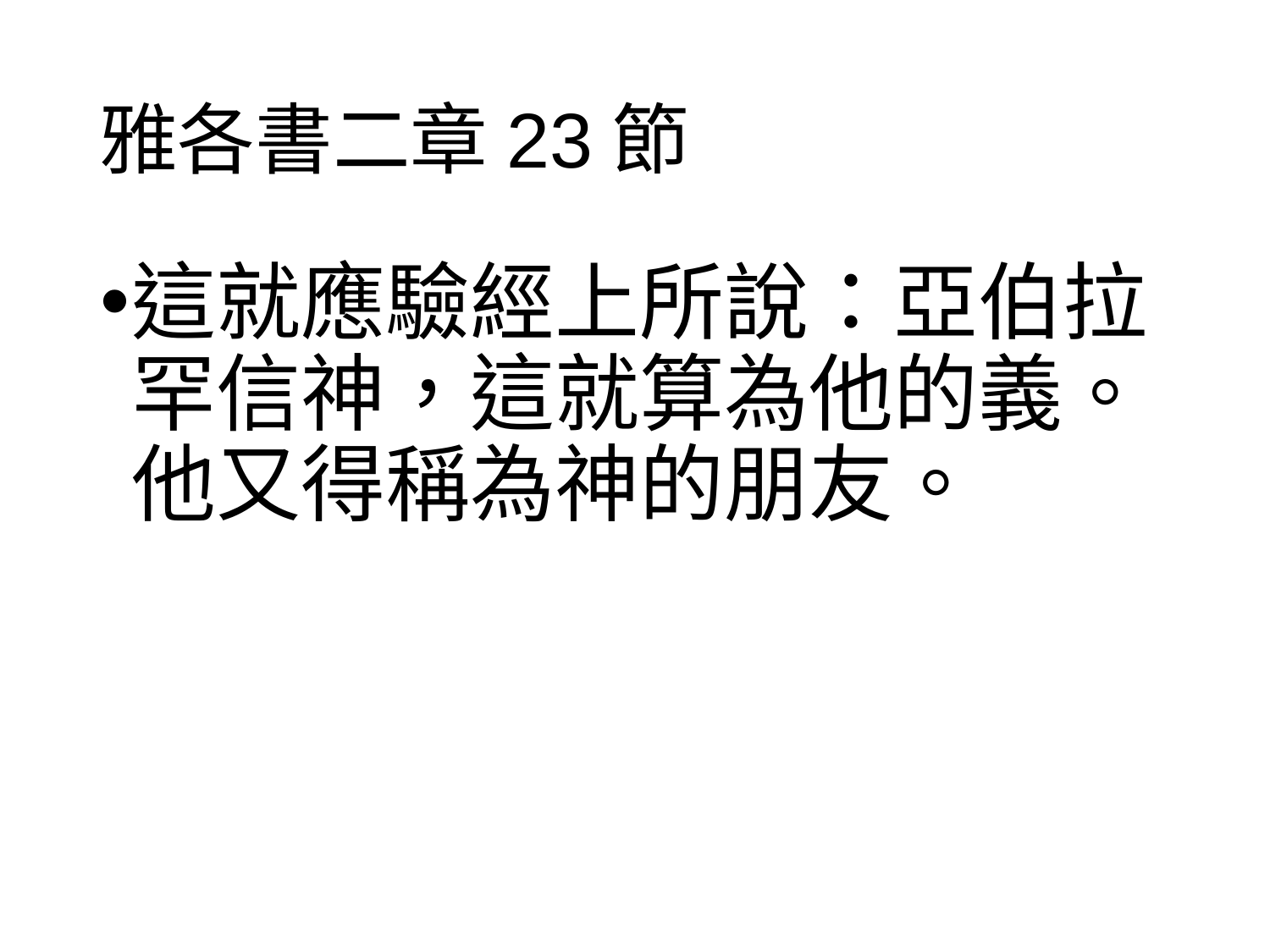

# 雅各書二章23節
這就應驗經上所說：亞伯拉罕信神，這就算為他的義。他又得稱為神的朋友。